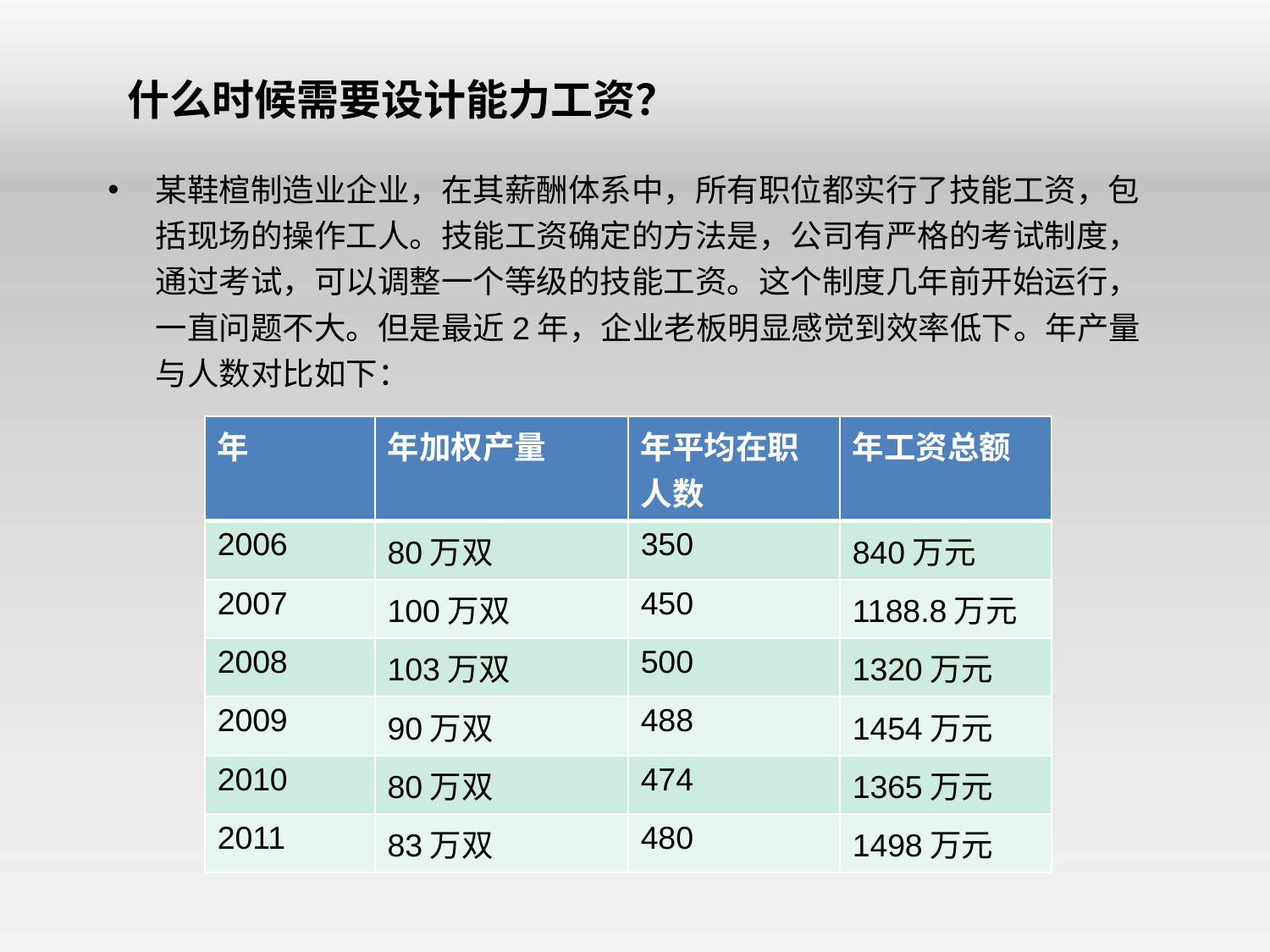

# 什么时候需要设计能力工资？
某鞋楦制造业企业，在其薪酬体系中，所有职位都实行了技能工资，包括现场的操作工人。技能工资确定的方法是，公司有严格的考试制度，通过考试，可以调整一个等级的技能工资。这个制度几年前开始运行，一直问题不大。但是最近2年，企业老板明显感觉到效率低下。年产量与人数对比如下：
| 年 | 年加权产量 | 年平均在职人数 | 年工资总额 |
| --- | --- | --- | --- |
| 2006 | 80万双 | 350 | 840万元 |
| 2007 | 100万双 | 450 | 1188.8万元 |
| 2008 | 103万双 | 500 | 1320万元 |
| 2009 | 90万双 | 488 | 1454万元 |
| 2010 | 80万双 | 474 | 1365万元 |
| 2011 | 83万双 | 480 | 1498万元 |